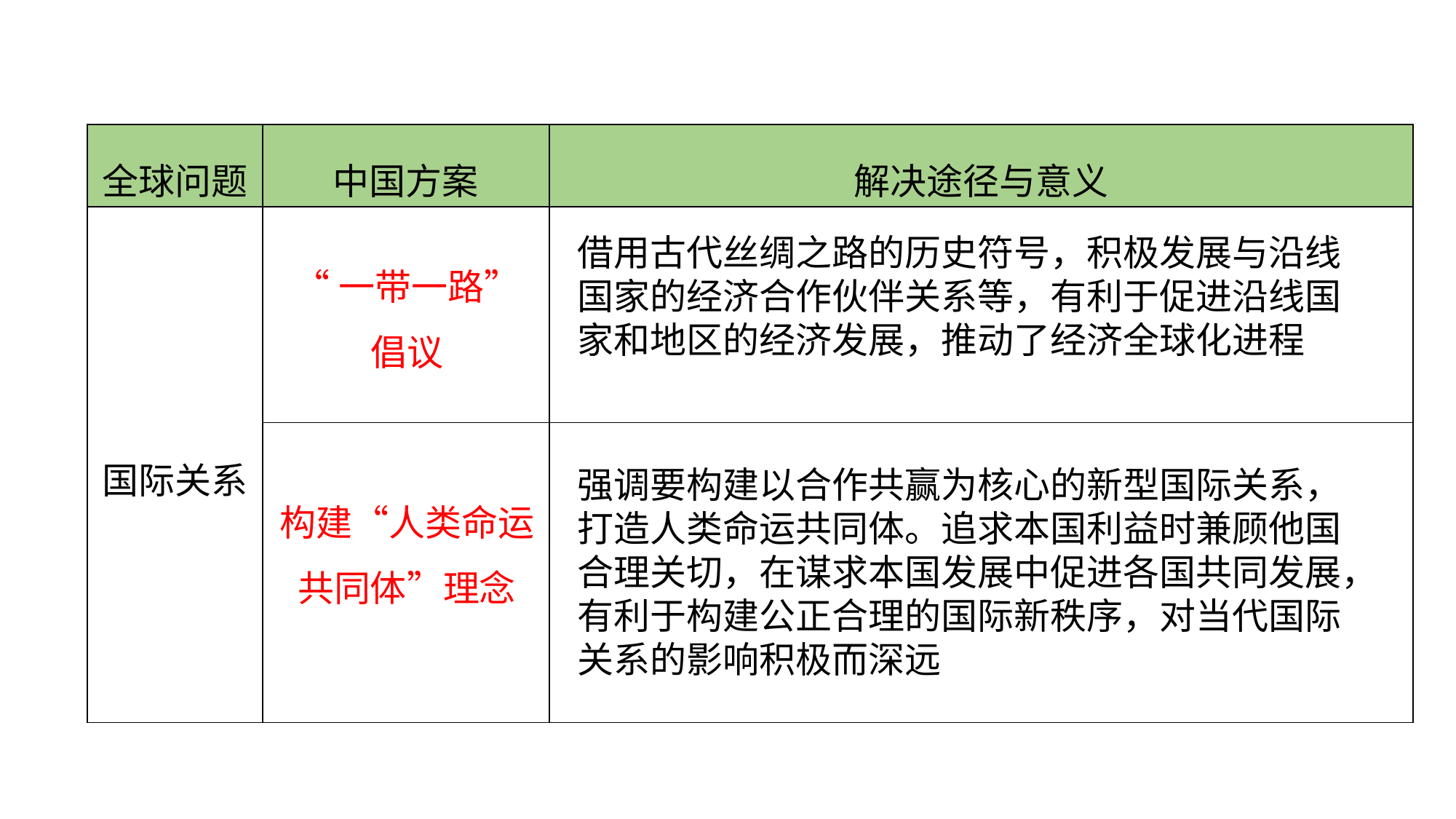

| 全球问题 | 中国方案 | 解决途径与意义 |
| --- | --- | --- |
| 国际关系 |  |  |
|  |  |  |
借用古代丝绸之路的历史符号，积极发展与沿线国家的经济合作伙伴关系等，有利于促进沿线国家和地区的经济发展，推动了经济全球化进程
“一带一路”
倡议
强调要构建以合作共赢为核心的新型国际关系，打造人类命运共同体。追求本国利益时兼顾他国合理关切，在谋求本国发展中促进各国共同发展，有利于构建公正合理的国际新秩序，对当代国际关系的影响积极而深远
构建“人类命运共同体”理念